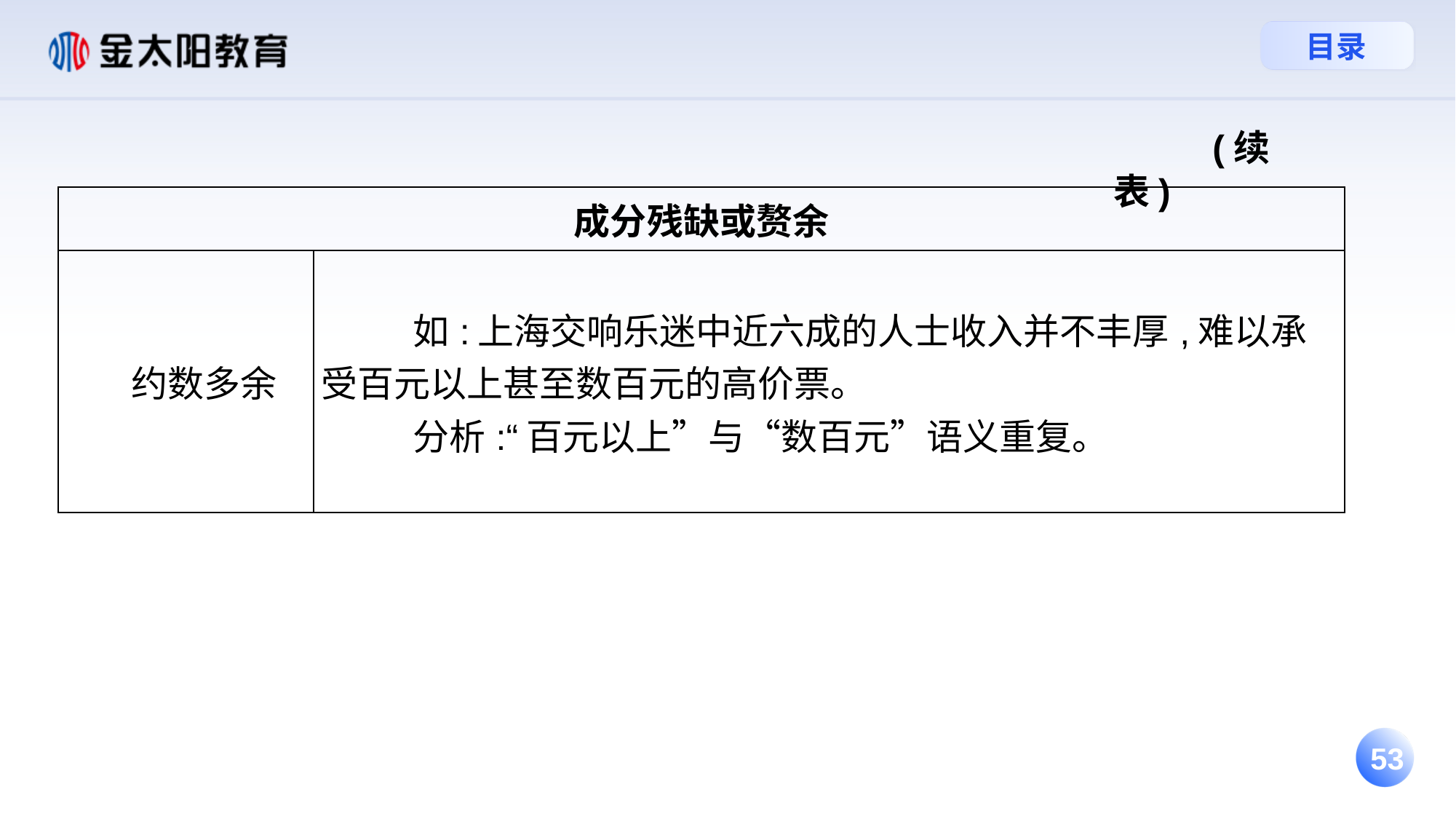

(续表)

| 成分残缺或赘余 |  |
| --- | --- |
| 约数多余 | 如:上海交响乐迷中近六成的人士收入并不丰厚,难以承受百元以上甚至数百元的高价票。 分析:“百元以上”与“数百元”语义重复。 |